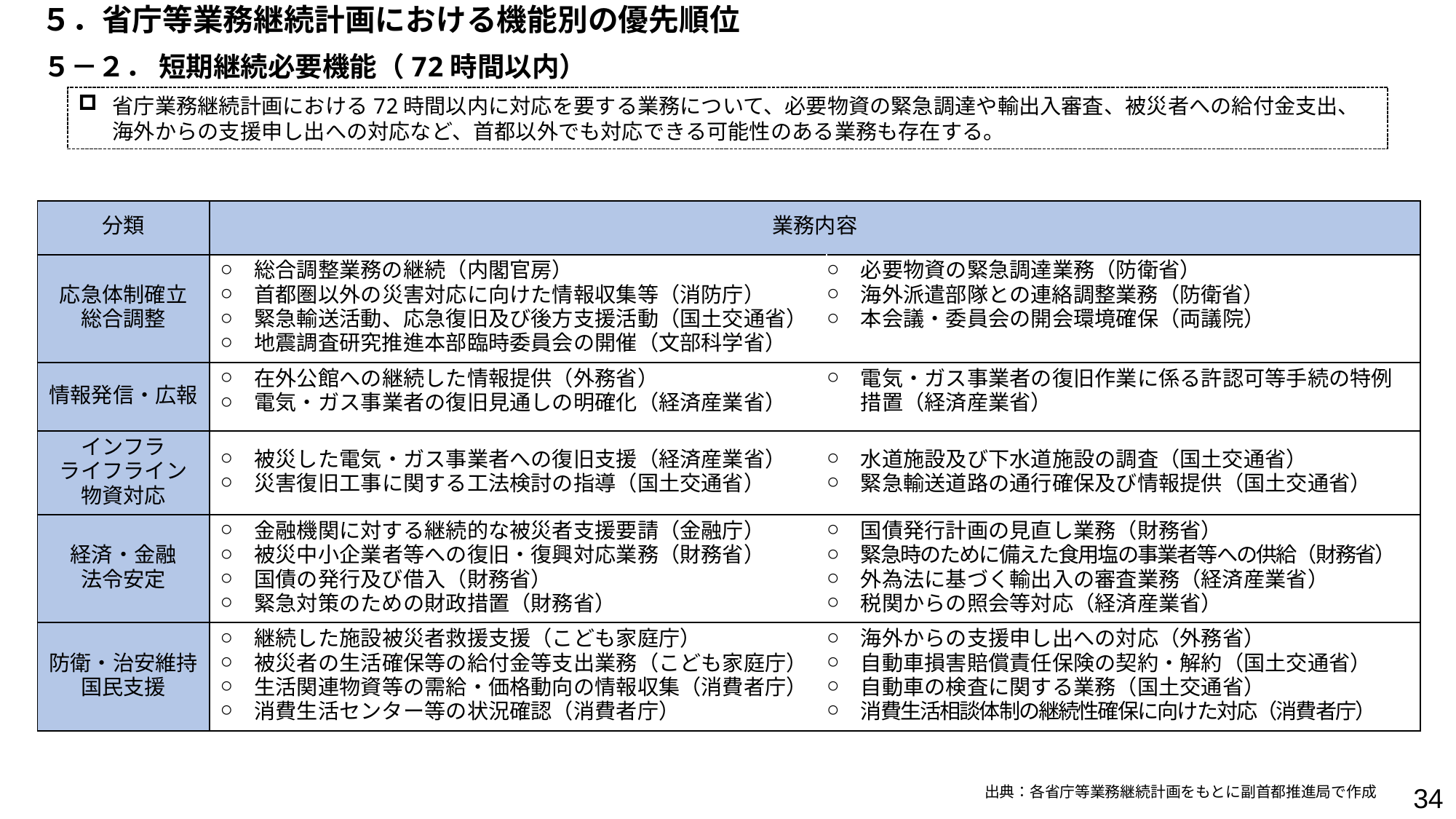

５．省庁等業務継続計画における機能別の優先順位
５－２． 短期継続必要機能（72時間以内）
省庁業務継続計画における72時間以内に対応を要する業務について、必要物資の緊急調達や輸出入審査、被災者への給付金支出、海外からの支援申し出への対応など、首都以外でも対応できる可能性のある業務も存在する。
| 分類 | 業務内容 |  |
| --- | --- | --- |
| 応急体制確立 総合調整 | 総合調整業務の継続（内閣官房） 首都圏以外の災害対応に向けた情報収集等（消防庁） 緊急輸送活動、応急復旧及び後方支援活動（国土交通省） 地震調査研究推進本部臨時委員会の開催（文部科学省） | 必要物資の緊急調達業務（防衛省） 海外派遣部隊との連絡調整業務（防衛省） 本会議・委員会の開会環境確保（両議院） |
| 情報発信・広報 | 在外公館への継続した情報提供（外務省） 電気・ガス事業者の復旧見通しの明確化（経済産業省） | 電気・ガス事業者の復旧作業に係る許認可等手続の特例措置（経済産業省） |
| インフラ ライフライン 物資対応 | 被災した電気・ガス事業者への復旧支援（経済産業省） 災害復旧工事に関する工法検討の指導（国土交通省） | 水道施設及び下水道施設の調査（国土交通省） 緊急輸送道路の通行確保及び情報提供（国土交通省） |
| 経済・金融 法令安定 | 金融機関に対する継続的な被災者支援要請（金融庁） 被災中小企業者等への復旧・復興対応業務（財務省） 国債の発行及び借入（財務省） 緊急対策のための財政措置（財務省） | 国債発行計画の見直し業務（財務省） 緊急時のために備えた食用塩の事業者等への供給（財務省） 外為法に基づく輸出入の審査業務（経済産業省） 税関からの照会等対応（経済産業省） |
| 防衛・治安維持 国民支援 | 継続した施設被災者救援支援（こども家庭庁） 被災者の生活確保等の給付金等支出業務（こども家庭庁） 生活関連物資等の需給・価格動向の情報収集（消費者庁） 消費生活センター等の状況確認（消費者庁） | 海外からの支援申し出への対応（外務省） 自動車損害賠償責任保険の契約・解約（国土交通省） 自動車の検査に関する業務（国土交通省） 消費生活相談体制の継続性確保に向けた対応（消費者庁） |
34
出典：各省庁等業務継続計画をもとに副首都推進局で作成